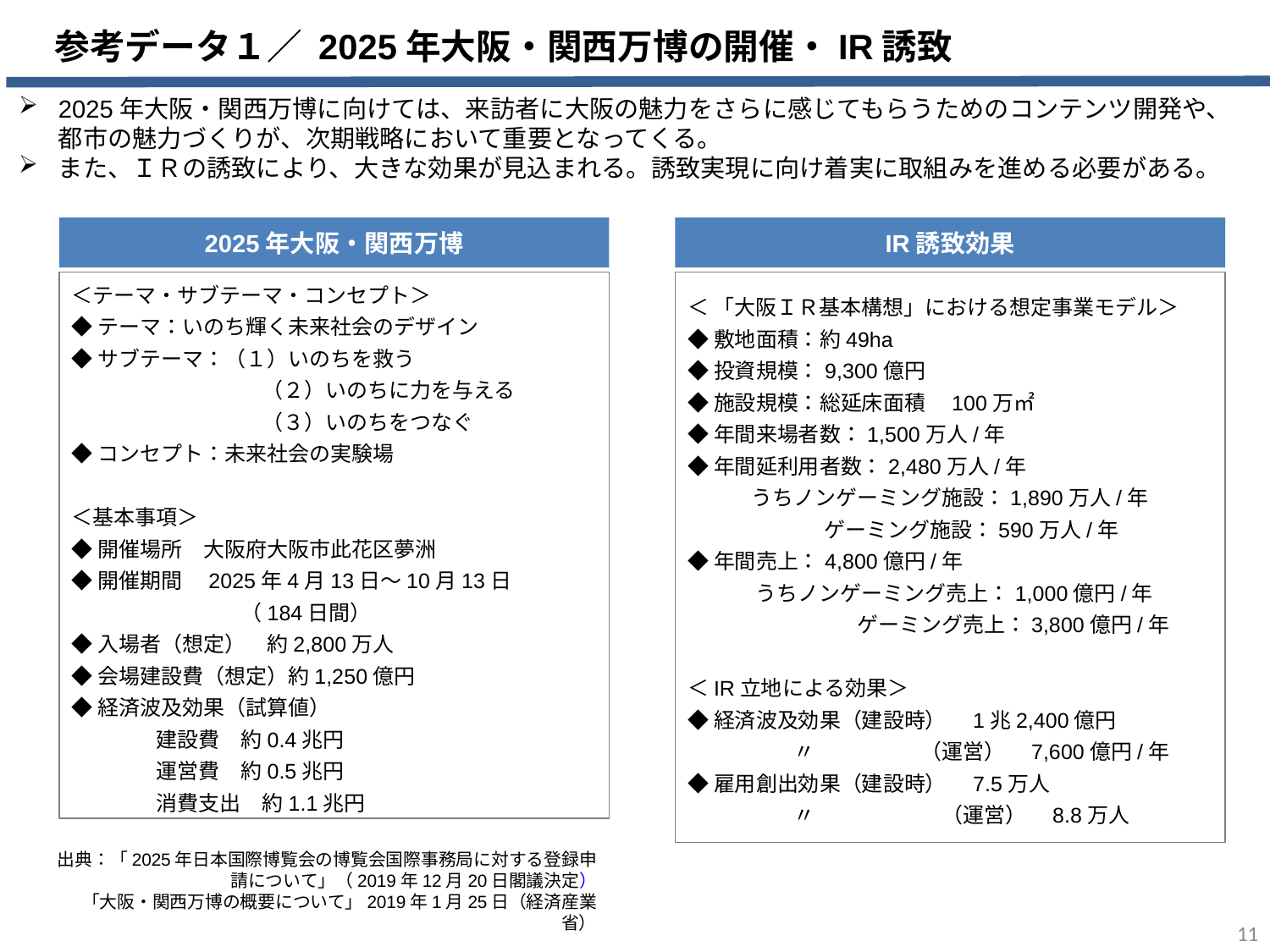

参考データ１／ 2025年大阪・関西万博の開催・IR誘致

2025年大阪・関西万博に向けては、来訪者に大阪の魅力をさらに感じてもらうためのコンテンツ開発や、都市の魅力づくりが、次期戦略において重要となってくる。
また、ＩＲの誘致により、大きな効果が見込まれる。誘致実現に向け着実に取組みを進める必要がある。
2025年大阪・関西万博
IR誘致効果
＜テーマ・サブテーマ・コンセプト＞
◆テーマ：いのち輝く未来社会のデザイン
◆サブテーマ：（１）いのちを救う
　　　　　　　　　（２）いのちに力を与える
　　　　　　　　　（３）いのちをつなぐ
◆コンセプト：未来社会の実験場

＜基本事項＞
◆開催場所　大阪府大阪市此花区夢洲
◆開催期間　2025年4月13日～10月13日
　　　　　　　　（184日間）
◆入場者（想定）　約2,800万人
◆会場建設費（想定）約1,250億円
◆経済波及効果（試算値）
　　　　建設費　約0.4兆円
　　　　運営費　約0.5兆円
　　　　消費支出　約1.1兆円
＜ 「大阪ＩＲ基本構想」における想定事業モデル＞
◆敷地面積：約49ha
◆投資規模：9,300億円
◆施設規模：総延床面積　100万㎡
◆年間来場者数：1,500万人/年
◆年間延利用者数：2,480万人/年
　　　うちノンゲーミング施設：1,890万人/年
　　　　　  　ゲーミング施設：590万人/年
◆年間売上：4,800億円/年
　　　 うちノンゲーミング売上：1,000億円/年
　　　　　　　　ゲーミング売上：3,800億円/年

＜IR立地による効果＞
◆経済波及効果（建設時）　1兆2,400億円
　　　　　〃　　　　　（運営）　7,600億円/年
◆雇用創出効果（建設時）　7.5万人
　　　　　〃　　　　　　（運営）　8.8万人
出典：「2025年日本国際博覧会の博覧会国際事務局に対する登録申請について」（2019年12月20日閣議決定）
「大阪・関西万博の概要について」2019年1月25日（経済産業省）
11